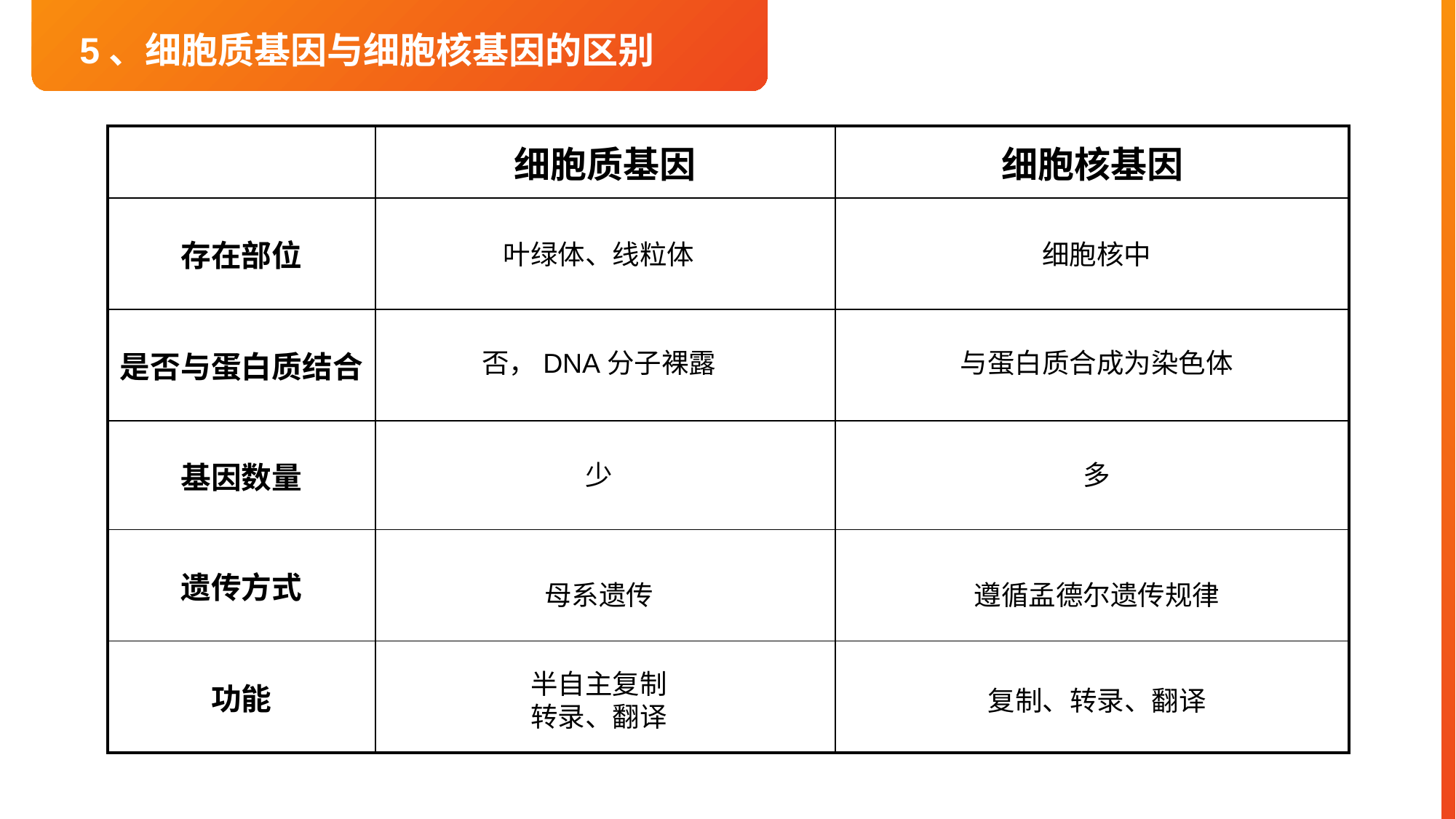

5、细胞质基因与细胞核基因的区别
|  | 细胞质基因 | 细胞核基因 |
| --- | --- | --- |
| 存在部位 |  |  |
| 是否与蛋白质结合 |  |  |
| 基因数量 |  |  |
| 遗传方式 |  |  |
| 功能 |  |  |
叶绿体、线粒体
细胞核中
否，DNA分子裸露
与蛋白质合成为染色体
少
多
母系遗传
遵循孟德尔遗传规律
半自主复制
转录、翻译
复制、转录、翻译